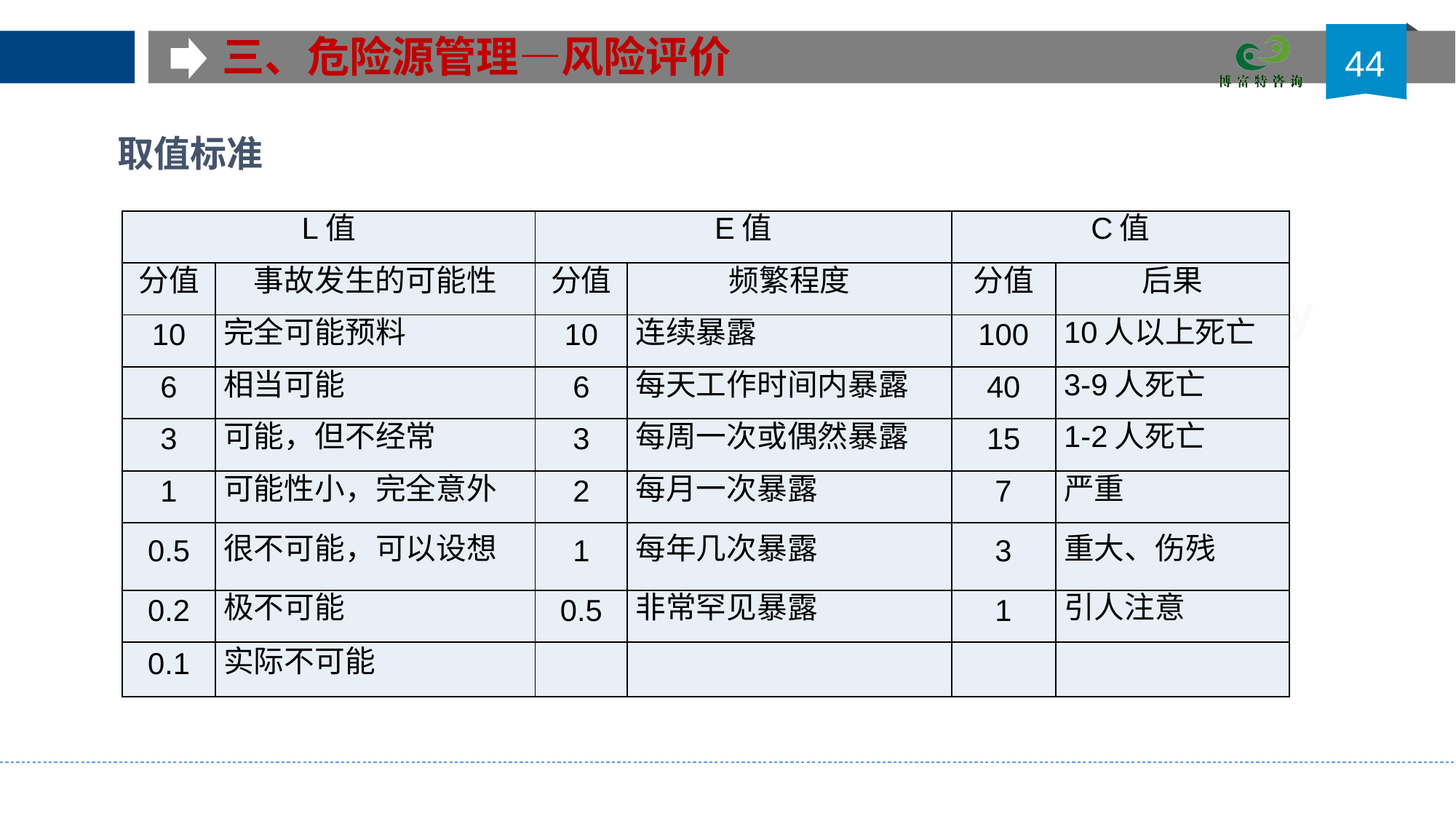

三、危险源管理—风险评价
44
取值标准
| L值 |  | E值 |  | C值 |  |
| --- | --- | --- | --- | --- | --- |
| 分值 | 事故发生的可能性 | 分值 | 频繁程度 | 分值 | 后果 |
| 10 | 完全可能预料 | 10 | 连续暴露 | 100 | 10人以上死亡 |
| 6 | 相当可能 | 6 | 每天工作时间内暴露 | 40 | 3-9人死亡 |
| 3 | 可能，但不经常 | 3 | 每周一次或偶然暴露 | 15 | 1-2人死亡 |
| 1 | 可能性小，完全意外 | 2 | 每月一次暴露 | 7 | 严重 |
| 0.5 | 很不可能，可以设想 | 1 | 每年几次暴露 | 3 | 重大、伤残 |
| 0.2 | 极不可能 | 0.5 | 非常罕见暴露 | 1 | 引人注意 |
| 0.1 | 实际不可能 |  |  |  |  |